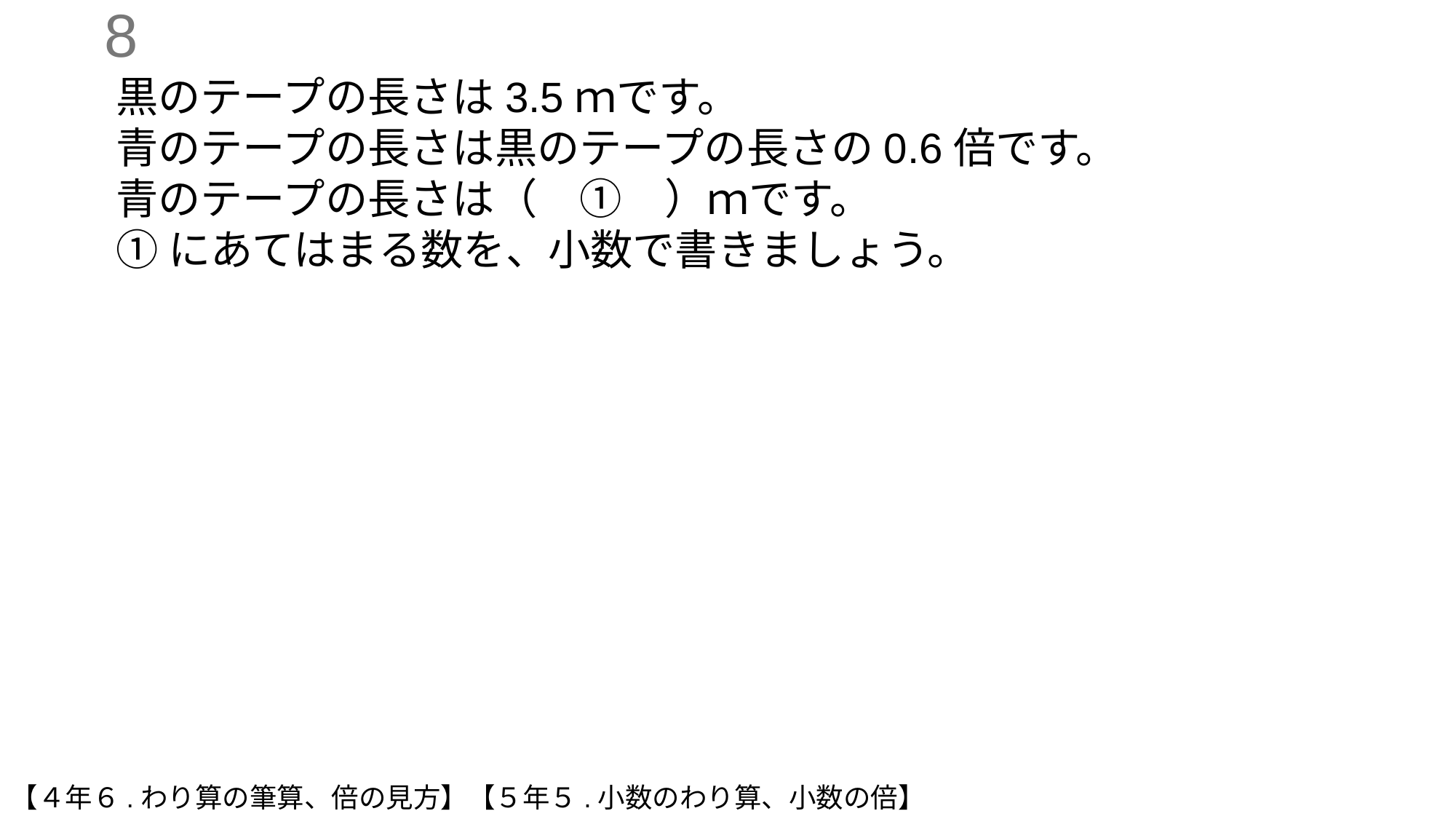

8
黒のテープの長さは3.5ｍです。
青のテープの長さは黒のテープの長さの0.6倍です。
青のテープの長さは（　①　）ｍです。
①にあてはまる数を、小数で書きましょう。
【４年６.わり算の筆算、倍の見方】【５年５.小数のわり算、小数の倍】